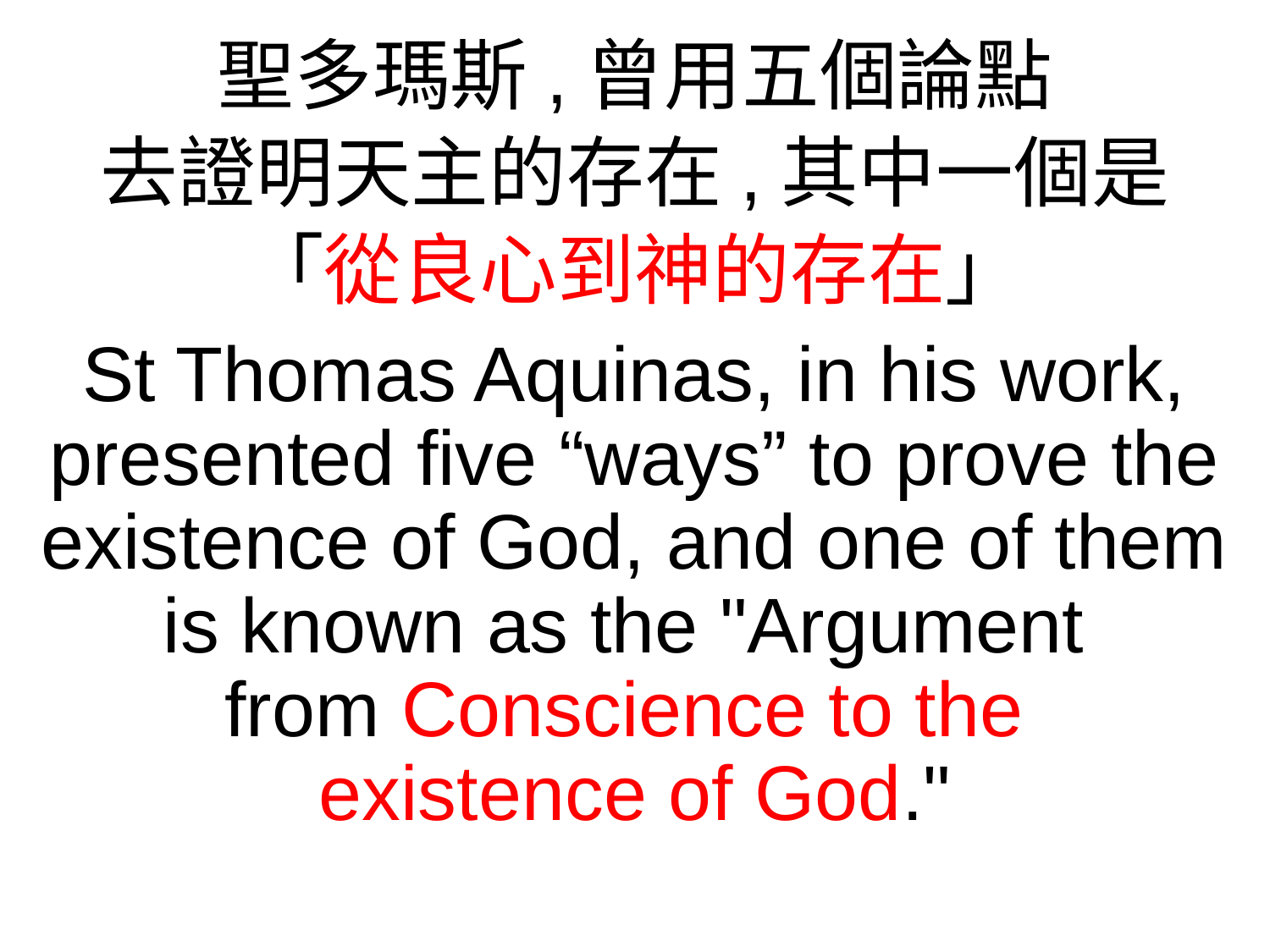

聖多瑪斯,曾用五個論點
去證明天主的存在,其中一個是
「從良心到神的存在」
St Thomas Aquinas, in his work, presented five “ways” to prove the existence of God, and one of them is known as the "Argument
from Conscience to the
existence of God."